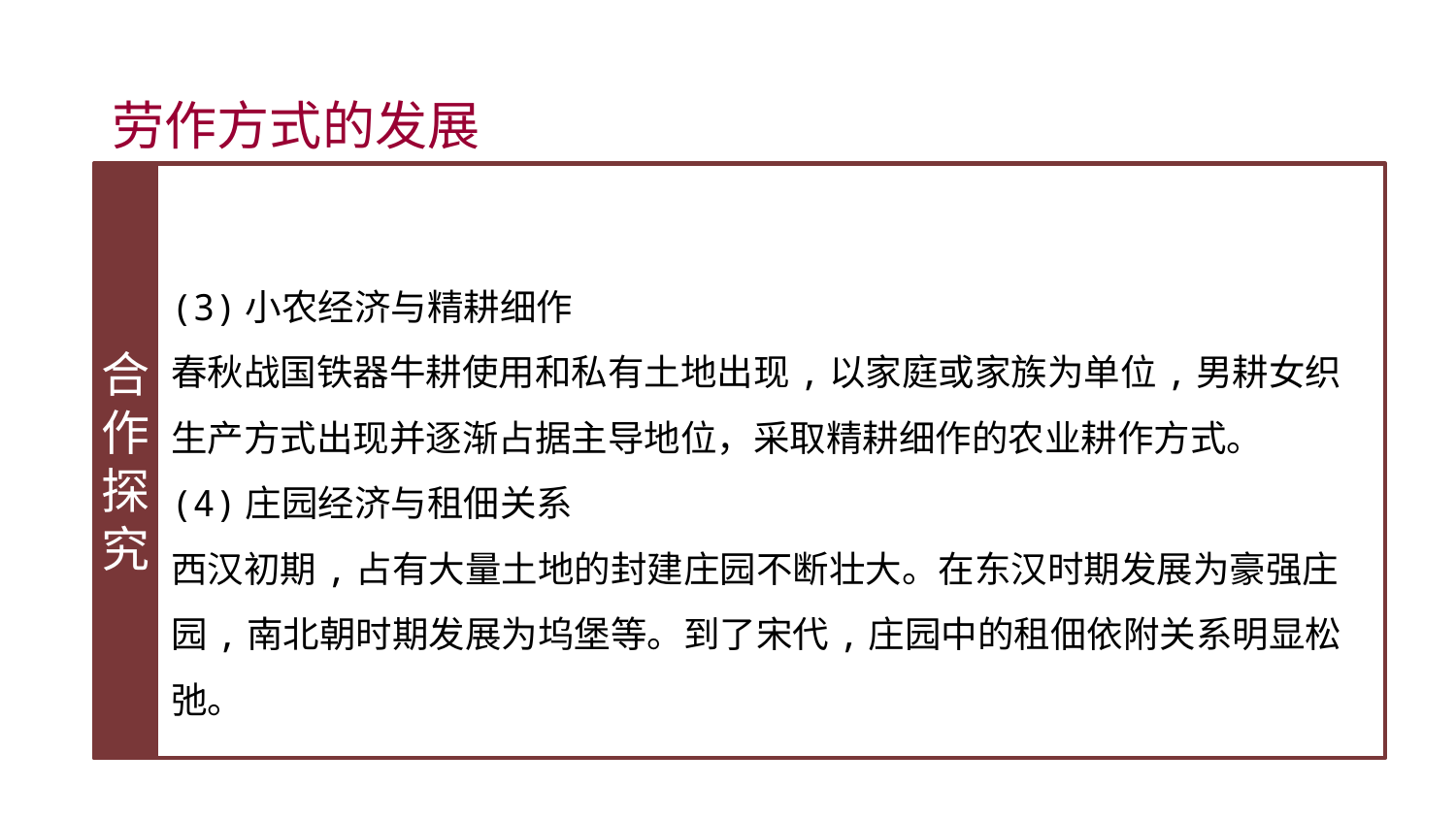

劳作方式的发展
合作探究

(3)小农经济与精耕细作
春秋战国铁器牛耕使用和私有土地出现,以家庭或家族为单位,男耕女织生产方式出现并逐渐占据主导地位，采取精耕细作的农业耕作方式。
(4)庄园经济与租佃关系
西汉初期,占有大量土地的封建庄园不断壮大。在东汉时期发展为豪强庄园,南北朝时期发展为坞堡等。到了宋代,庄园中的租佃依附关系明显松弛。